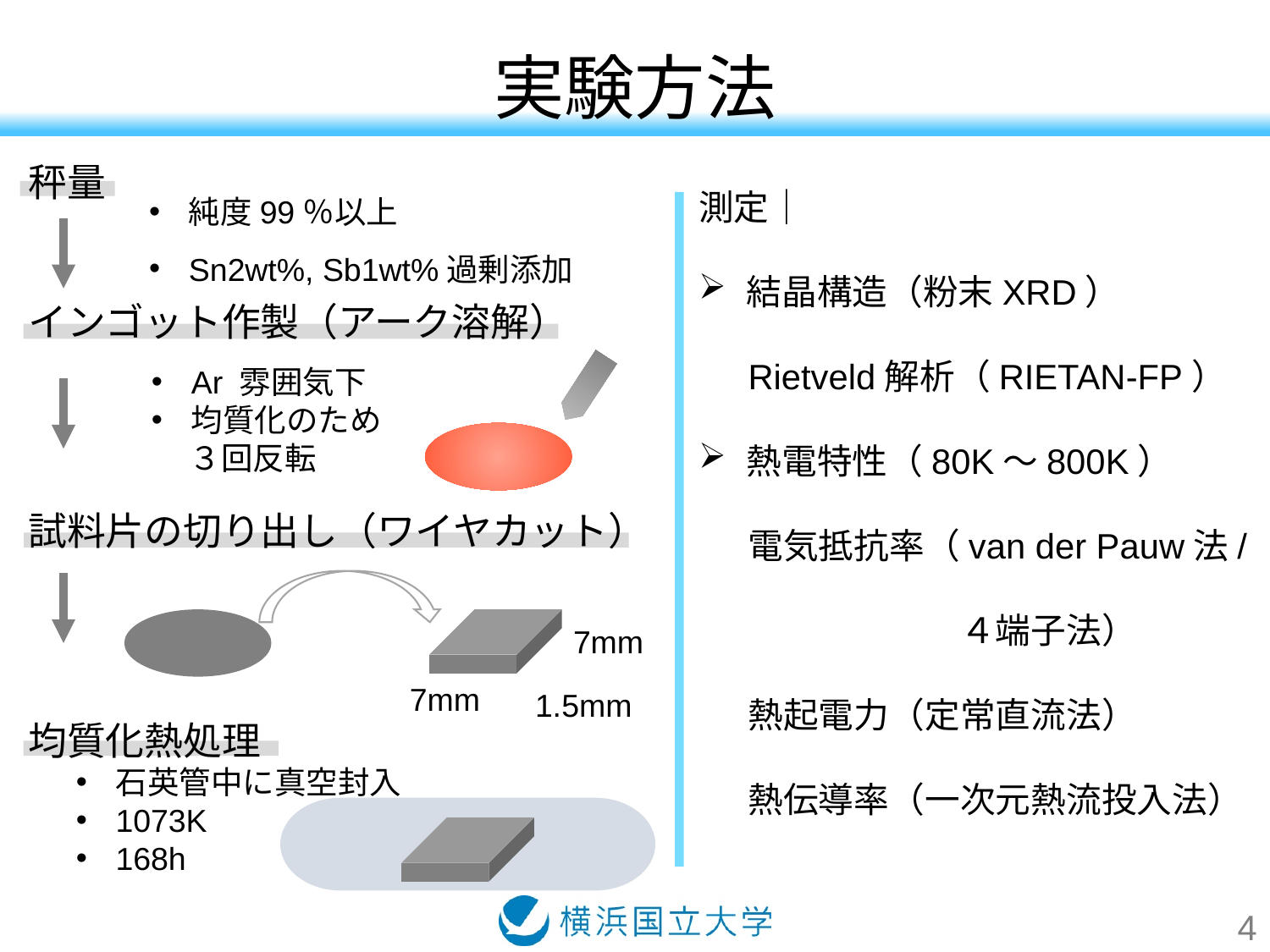

実験方法
秤量

インゴット作製（アーク溶解）

試料片の切り出し（ワイヤカット）

均質化熱処理
測定｜
結晶構造（粉末XRD）
Rietveld解析（RIETAN-FP）
熱電特性（80K～800K）
電気抵抗率（van der Pauw法/
　　　　　　４端子法）
熱起電力（定常直流法）
熱伝導率（一次元熱流投入法）
純度99％以上
Sn2wt%, Sb1wt%過剰添加

Ar 雰囲気下
均質化のため
３回反転

7mm
7mm
1.5mm

石英管中に真空封入
1073K
168h

4